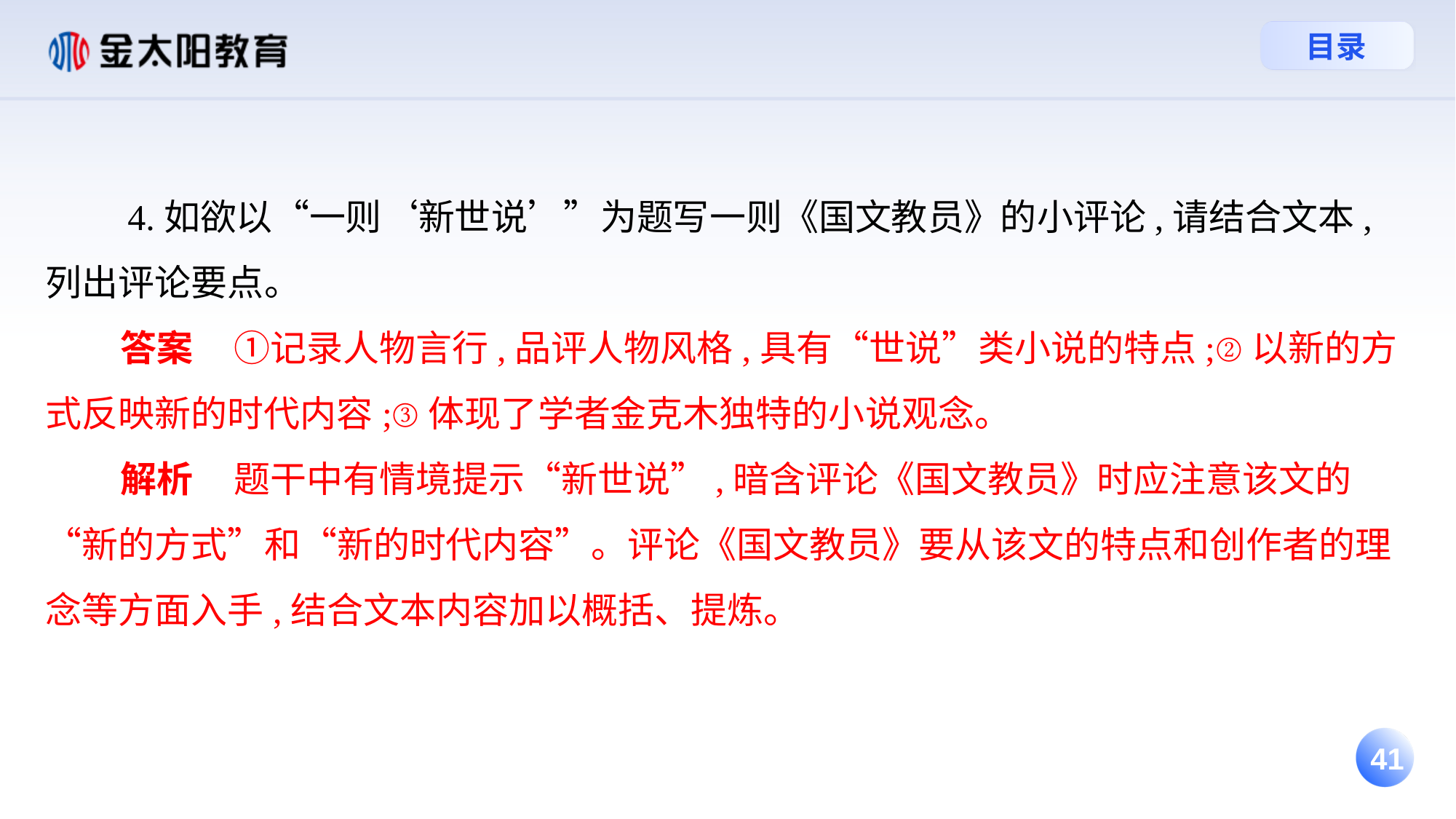

4.如欲以“一则‘新世说’”为题写一则《国文教员》的小评论,请结合文本,列出评论要点。
        答案     ①记录人物言行,品评人物风格,具有“世说”类小说的特点;②以新的方式反映新的时代内容;③体现了学者金克木独特的小说观念。
        解析     题干中有情境提示“新世说”,暗含评论《国文教员》时应注意该文的“新的方式”和“新的时代内容”。评论《国文教员》要从该文的特点和创作者的理念等方面入手,结合文本内容加以概括、提炼。